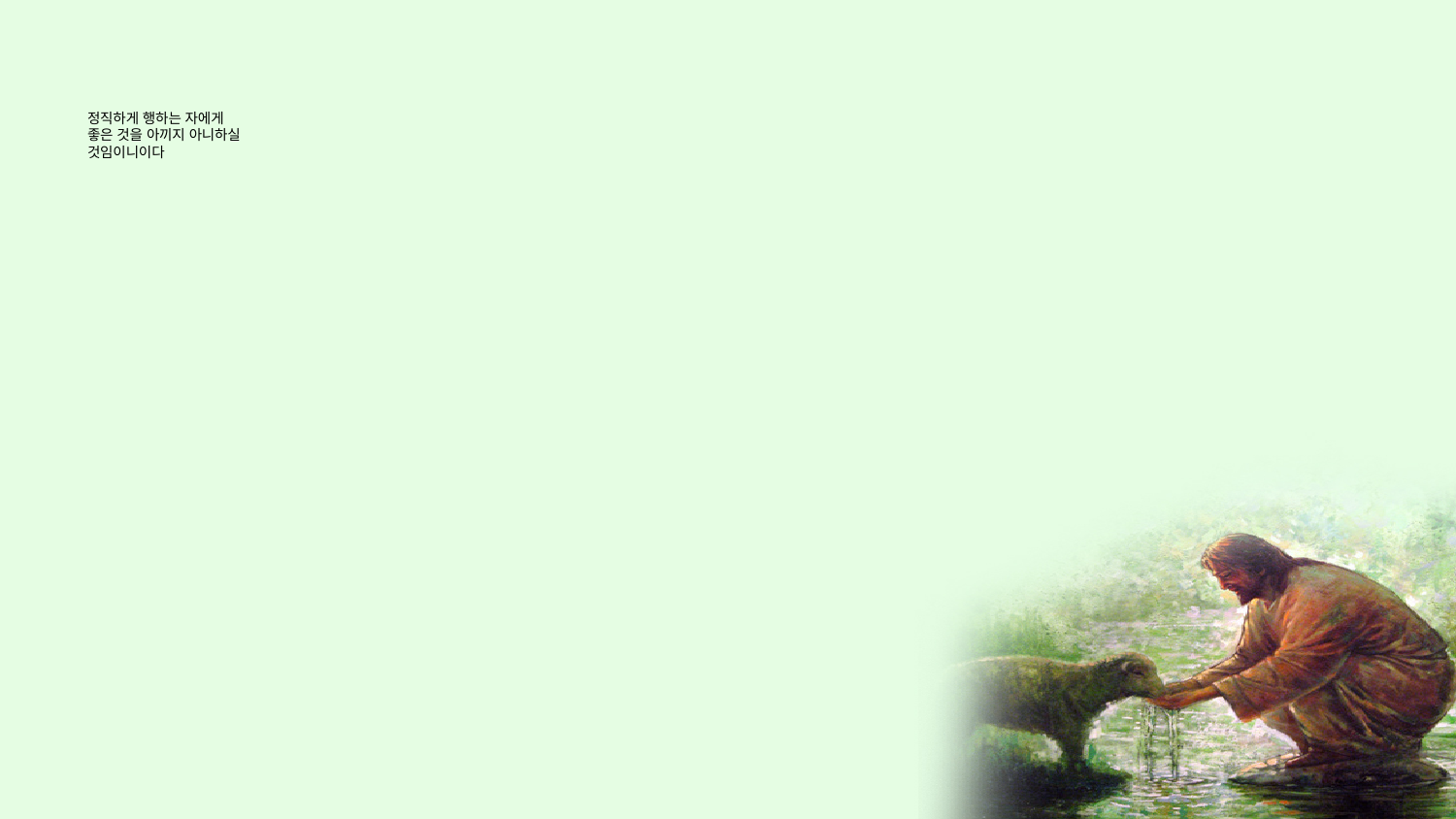

# 정직하게 행하는 자에게 좋은 것을 아끼지 아니하실 것임이니이다